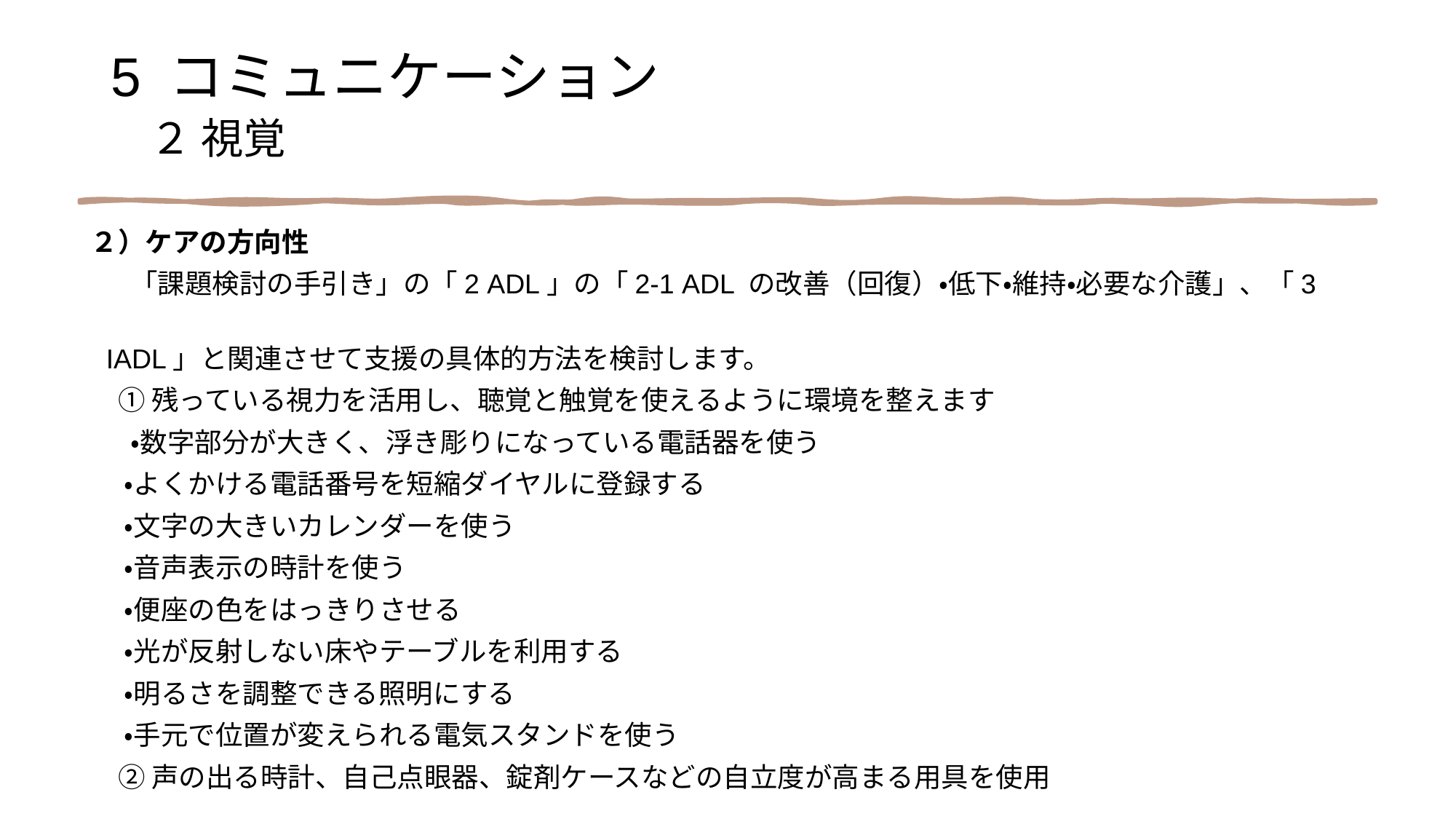

5 コミュニケーション
   ２ 視覚

２）ケアの方向性
　  「課題検討の手引き」の「2 ADL」の「2-1 ADL の改善（回復）・低下・維持・必要な介護」、「3
  IADL」と関連させて支援の具体的方法を検討します。
　① 残っている視力を活用し、聴覚と触覚を使えるように環境を整えます
 　・数字部分が大きく、浮き彫りになっている電話器を使う
　 ・よくかける電話番号を短縮ダイヤルに登録する
　 ・文字の大きいカレンダーを使う
　 ・音声表示の時計を使う
　 ・便座の色をはっきりさせる
　 ・光が反射しない床やテーブルを利用する
　 ・明るさを調整できる照明にする
　 ・手元で位置が変えられる電気スタンドを使う
　② 声の出る時計、自己点眼器、錠剤ケースなどの自立度が高まる用具を使用